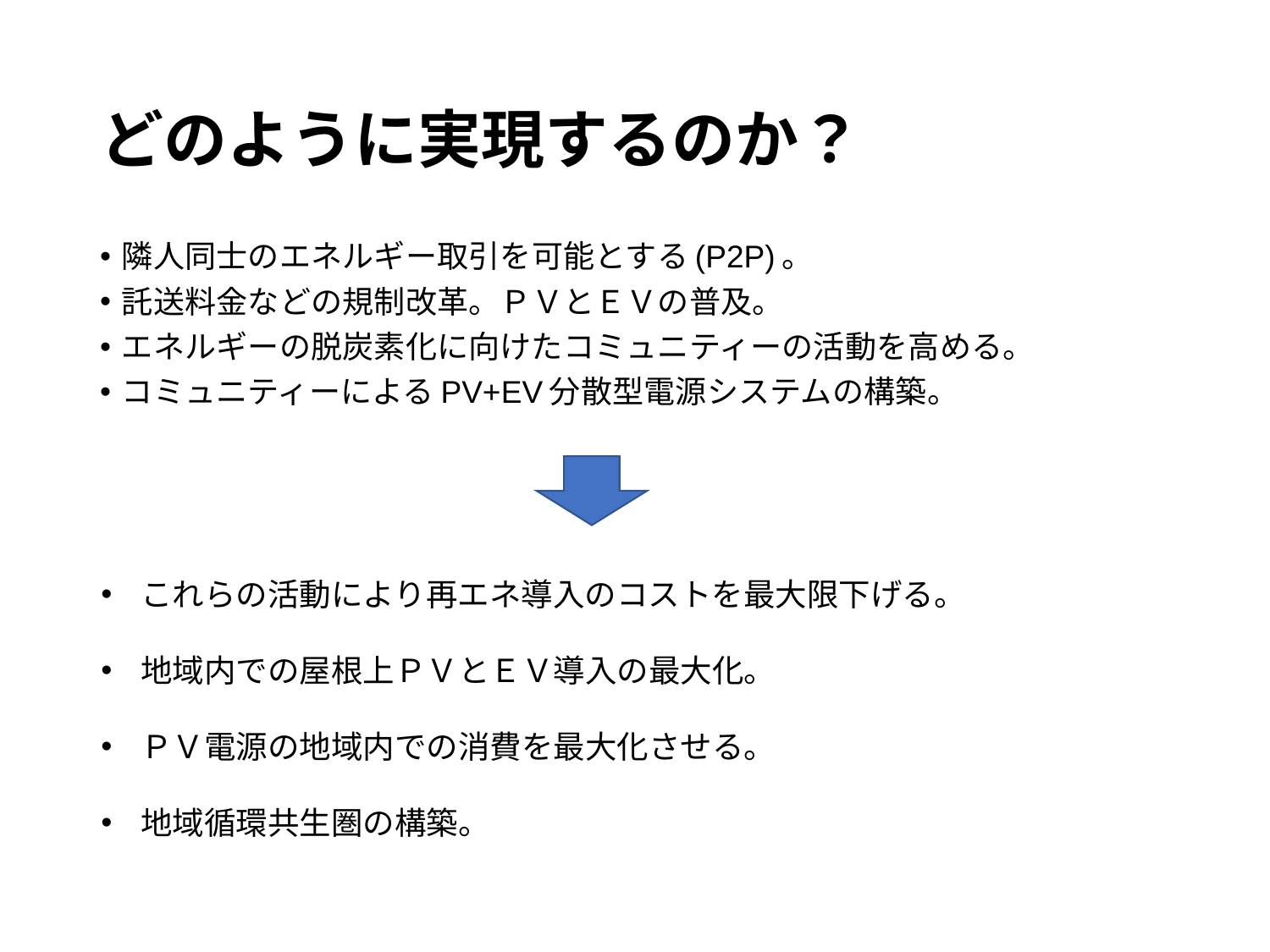

# どのように実現するのか？
隣人同士のエネルギー取引を可能とする(P2P)。
託送料金などの規制改革。ＰＶとＥＶの普及。
エネルギーの脱炭素化に向けたコミュニティーの活動を高める。
コミュニティーによるPV+EV分散型電源システムの構築。

これらの活動により再エネ導入のコストを最大限下げる。

地域内での屋根上ＰＶとＥＶ導入の最大化。

ＰＶ電源の地域内での消費を最大化させる。

地域循環共生圏の構築。